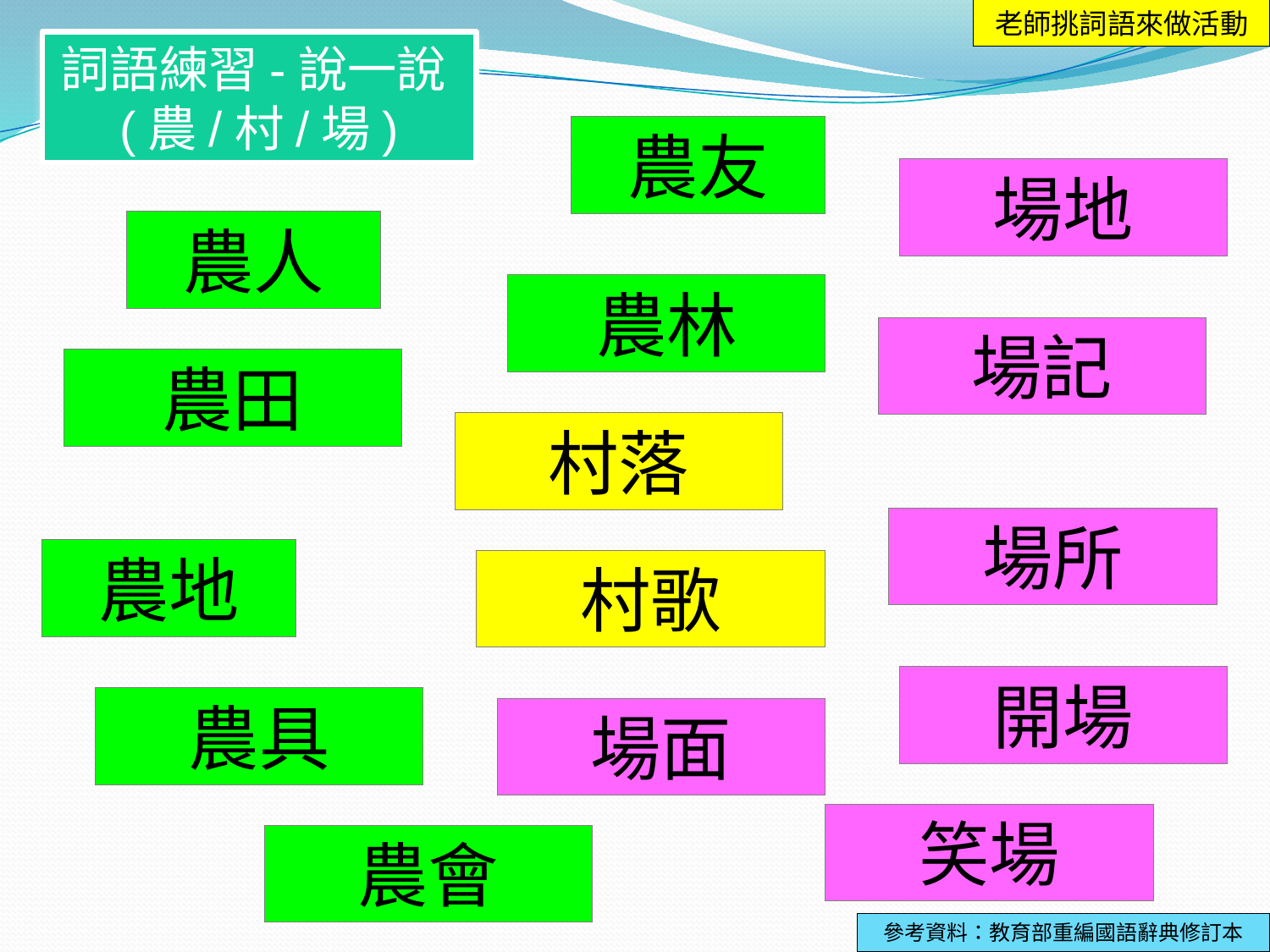

老師挑詞語來做活動
詞語練習-說一說(農/村/場)
農友
場地
農人
農林
場記
農田
村落
場所
農地
村歌
開場
農具
場面
笑場
農會
參考資料：教育部重編國語辭典修訂本